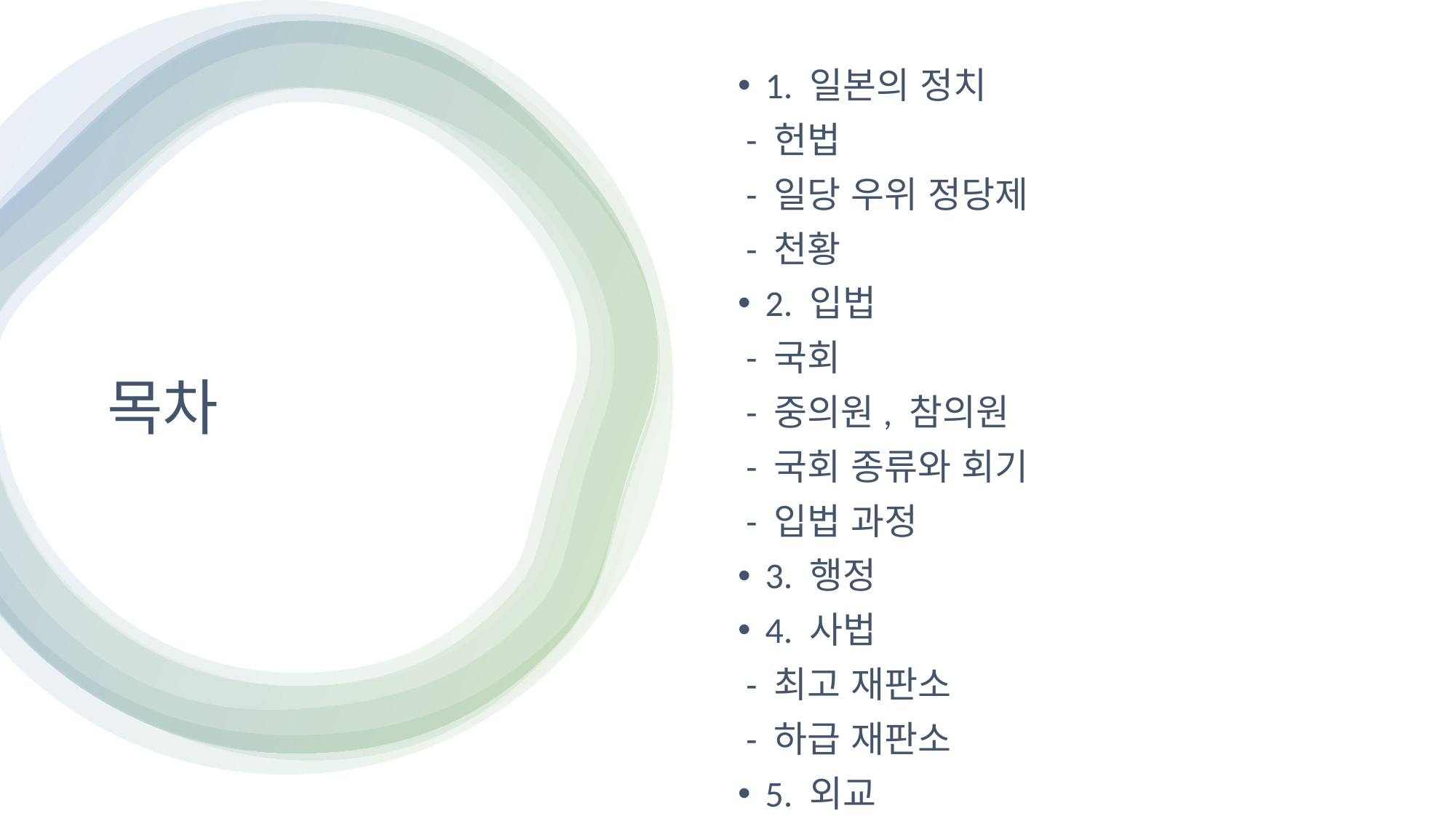

1. 일본의 정치
 - 헌법
 - 일당 우위 정당제
 - 천황
2. 입법
 - 국회
 - 중의원, 참의원
 - 국회 종류와 회기
 - 입법 과정
3. 행정
4. 사법
 - 최고 재판소
 - 하급 재판소
5. 외교

# 목차